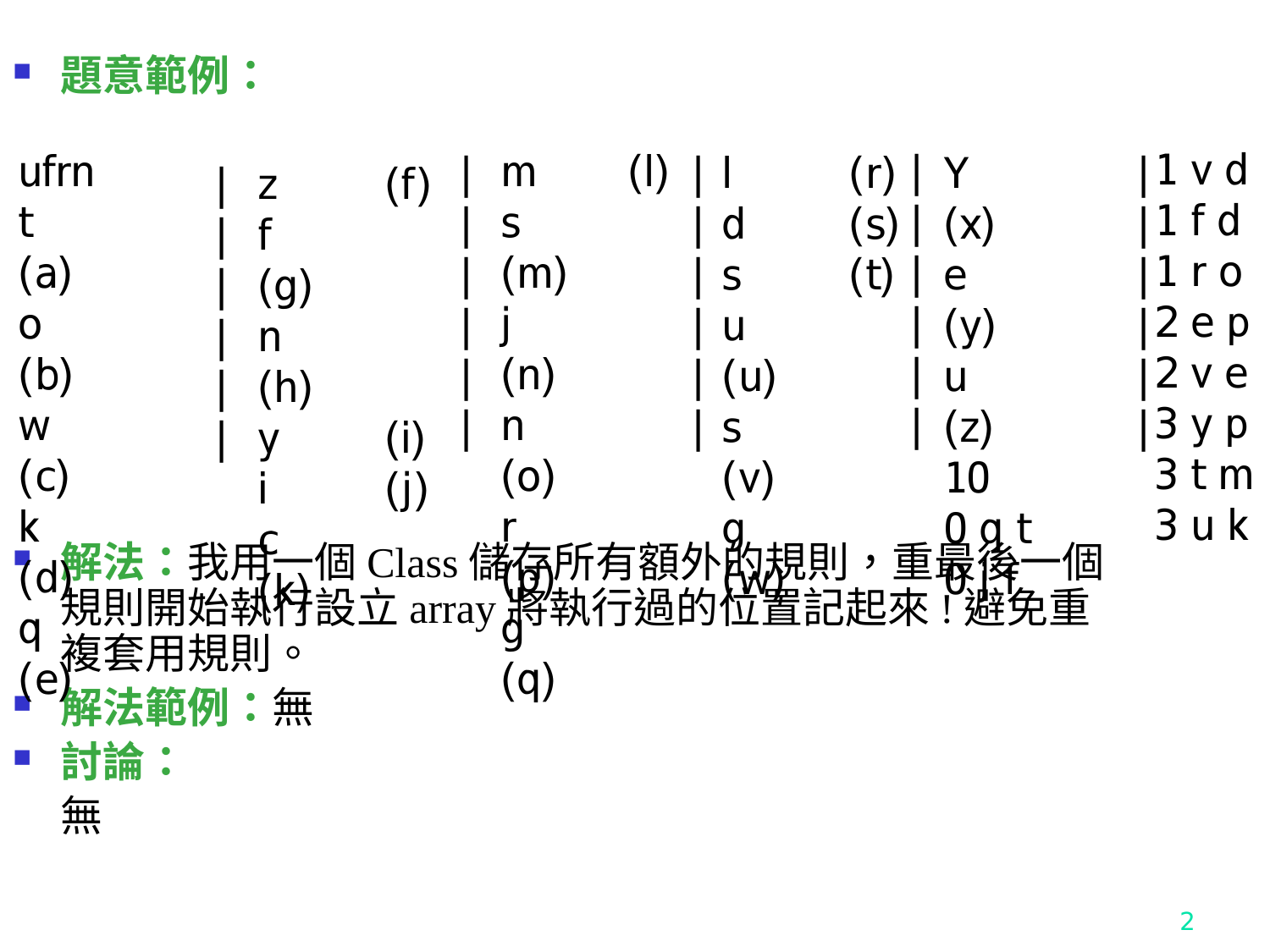

題意範例：

解法：我用一個Class儲存所有額外的規則，重最後一個規則開始執行設立array將執行過的位置記起來!避免重複套用規則。
解法範例：無
討論：
	無
1 v d
1 f d
1 r o
2 e p
2 v e
3 y p
3 t m
3 u k
ufrn
t  	(a)
o 	(b)
w	(c)
k 	(d)
q 	(e)
m  	(l)
s 	(m)
j 	(n)
n 	(o)
r 	(p)
g 	(q)

|
|
|
|
|
|
|
|
|
|
|
|
Y	(x)
e	(y)
u	(z)
10
0 q t
0 j f
|
|
|
|
|
|
l 	(r)
d	(s)
s 	(t)
u 	(u)
s 	(v)
g 	(w)
|
|
|
|
|
|
|
|
|
|
|
|
z 	(f)
f 	(g)
n 	(h)
y 	(i)
i 	(j)
c 	(k)
2